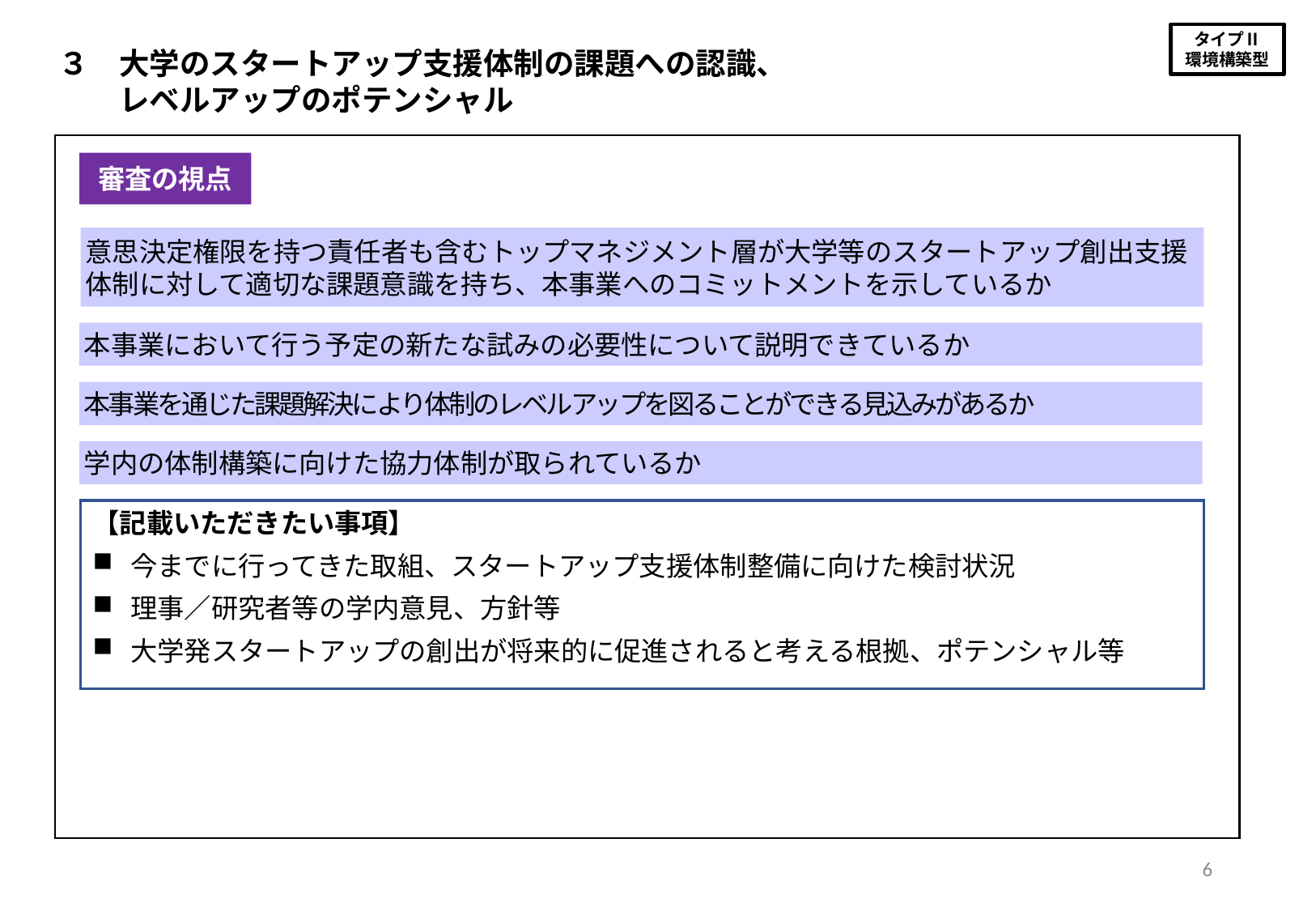

３　大学のスタートアップ支援体制の課題への認識、
　　レベルアップのポテンシャル

審査の視点
意思決定権限を持つ責任者も含むトップマネジメント層が大学等のスタートアップ創出支援体制に対して適切な課題意識を持ち、本事業へのコミットメントを示しているか
本事業において行う予定の新たな試みの必要性について説明できているか
本事業を通じた課題解決により体制のレベルアップを図ることができる見込みがあるか
学内の体制構築に向けた協力体制が取られているか
【記載いただきたい事項】
今までに行ってきた取組、スタートアップ支援体制整備に向けた検討状況
理事／研究者等の学内意見、方針等
大学発スタートアップの創出が将来的に促進されると考える根拠、ポテンシャル等
6